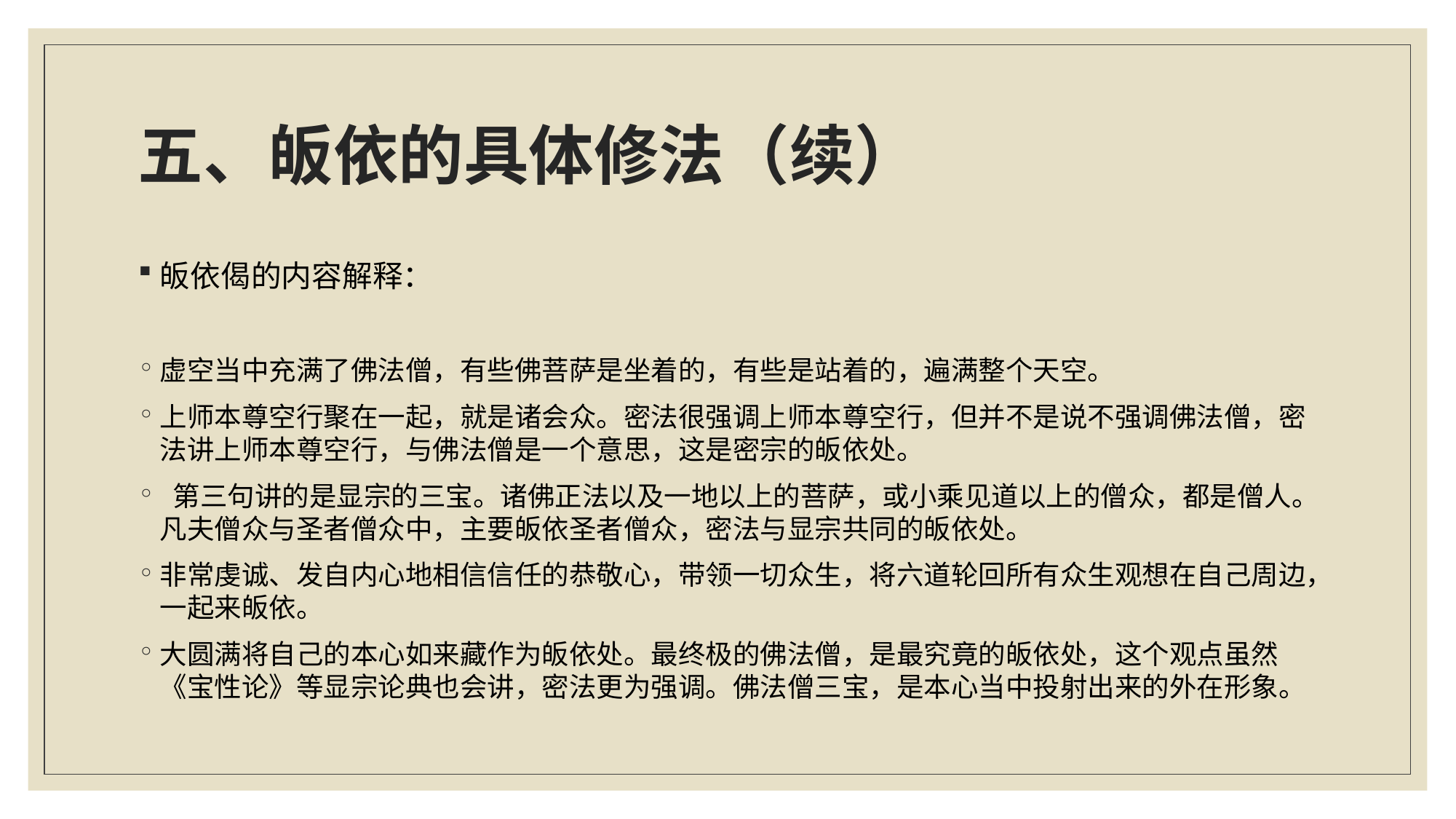

# 五、皈依的具体修法（续）
皈依偈的内容解释：

虚空当中充满了佛法僧，有些佛菩萨是坐着的，有些是站着的，遍满整个天空。
上师本尊空行聚在一起，就是诸会众。密法很强调上师本尊空行，但并不是说不强调佛法僧，密法讲上师本尊空行，与佛法僧是一个意思，这是密宗的皈依处。
 第三句讲的是显宗的三宝。诸佛正法以及一地以上的菩萨，或小乘见道以上的僧众，都是僧人。凡夫僧众与圣者僧众中，主要皈依圣者僧众，密法与显宗共同的皈依处。
非常虔诚、发自内心地相信信任的恭敬心，带领一切众生，将六道轮回所有众生观想在自己周边，一起来皈依。
大圆满将自己的本心如来藏作为皈依处。最终极的佛法僧，是最究竟的皈依处，这个观点虽然《宝性论》等显宗论典也会讲，密法更为强调。佛法僧三宝，是本心当中投射出来的外在形象。